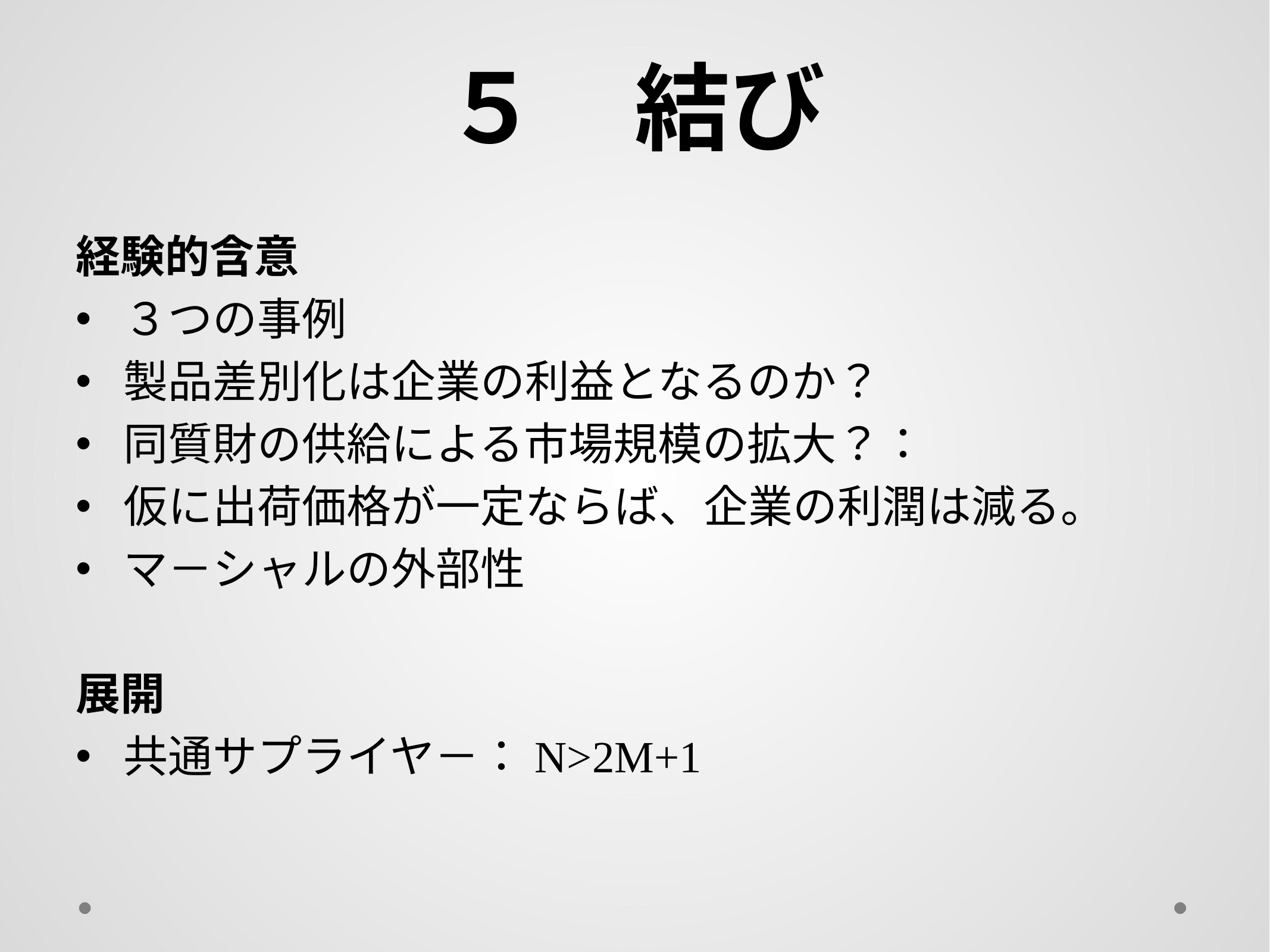

# ５　結び
経験的含意
３つの事例
製品差別化は企業の利益となるのか？
同質財の供給による市場規模の拡大？：
仮に出荷価格が一定ならば、企業の利潤は減る。
マ－シャルの外部性

展開
共通サプライヤ－：N>2M+1